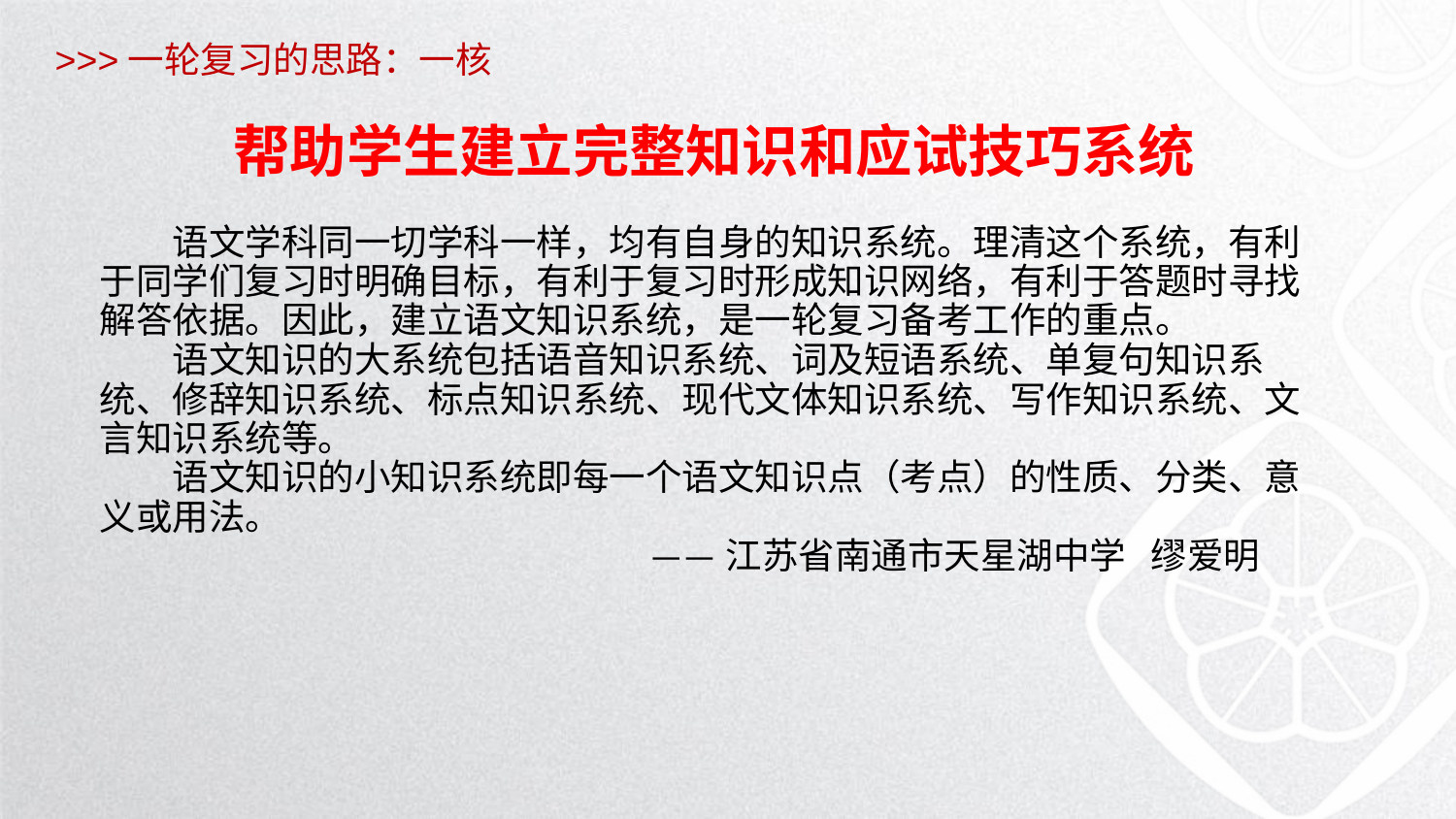

>>>一轮复习的思路：一核
帮助学生建立完整知识和应试技巧系统

语文学科同一切学科一样，均有自身的知识系统。理清这个系统，有利于同学们复习时明确目标，有利于复习时形成知识网络，有利于答题时寻找解答依据。因此，建立语文知识系统，是一轮复习备考工作的重点。
语文知识的大系统包括语音知识系统、词及短语系统、单复句知识系统、修辞知识系统、标点知识系统、现代文体知识系统、写作知识系统、文言知识系统等。
语文知识的小知识系统即每一个语文知识点（考点）的性质、分类、意义或用法。
                                                          ——江苏省南通市天星湖中学   缪爱明